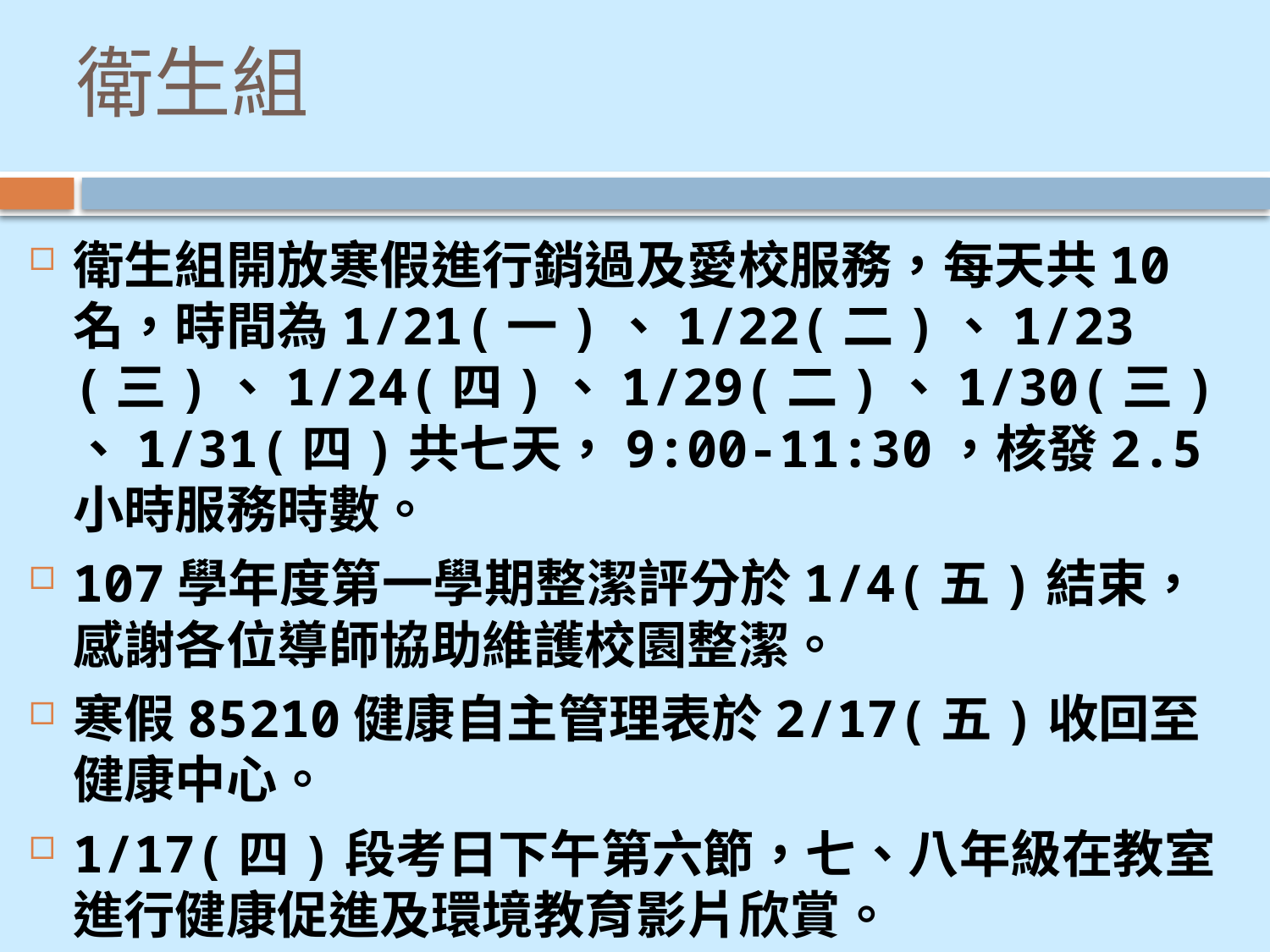

# 衛生組
衛生組開放寒假進行銷過及愛校服務，每天共10名，時間為1/21(一)、1/22(二)、1/23(三)、1/24(四)、1/29(二)、1/30(三)、1/31(四)共七天，9:00-11:30，核發2.5小時服務時數。
107學年度第一學期整潔評分於1/4(五)結束，感謝各位導師協助維護校園整潔。
寒假85210健康自主管理表於2/17(五)收回至健康中心。
1/17(四)段考日下午第六節，七、八年級在教室進行健康促進及環境教育影片欣賞。